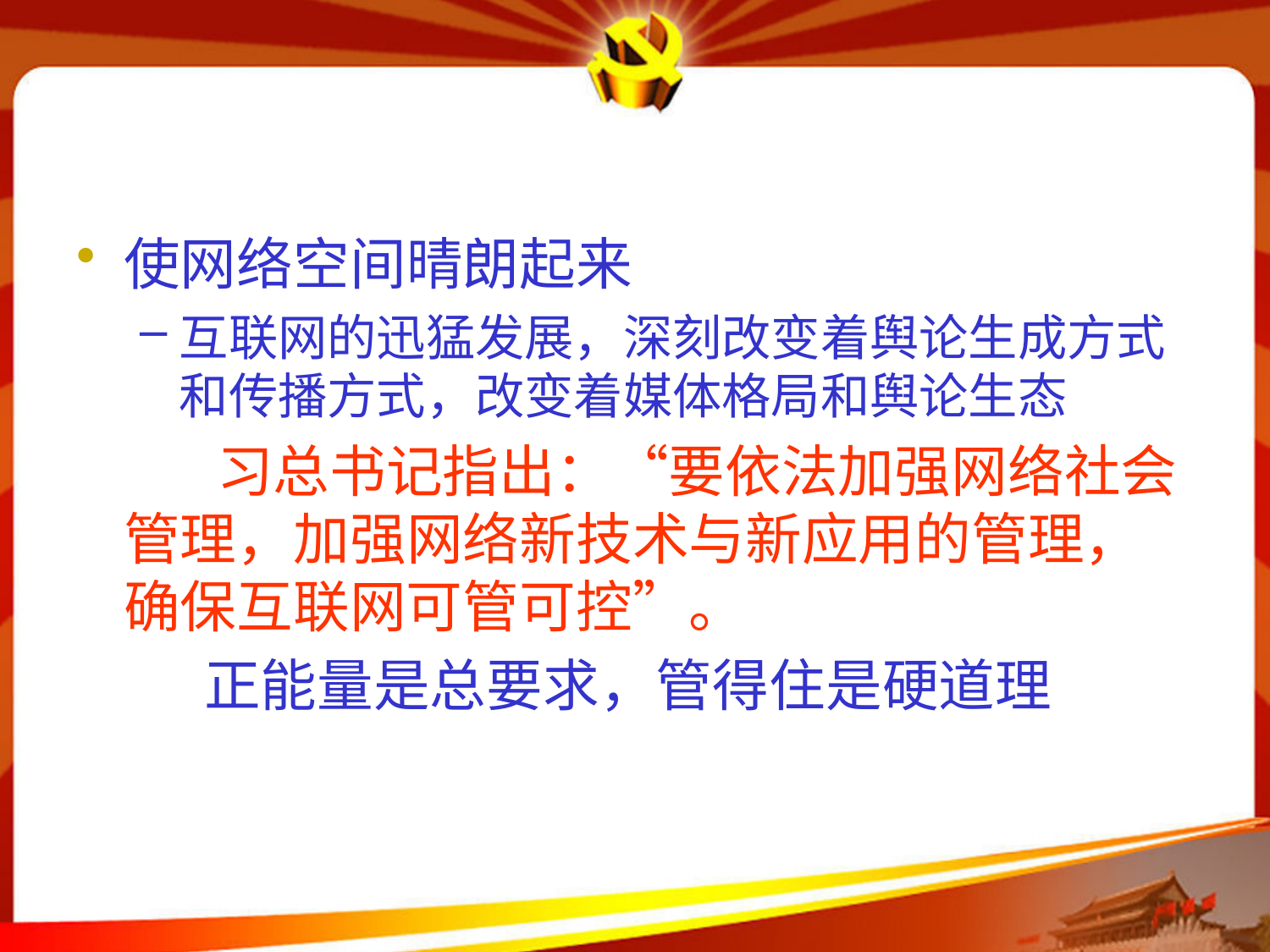

#
使网络空间晴朗起来
互联网的迅猛发展，深刻改变着舆论生成方式和传播方式，改变着媒体格局和舆论生态
          习总书记指出：“要依法加强网络社会管理，加强网络新技术与新应用的管理，确保互联网可管可控”。
         正能量是总要求，管得住是硬道理